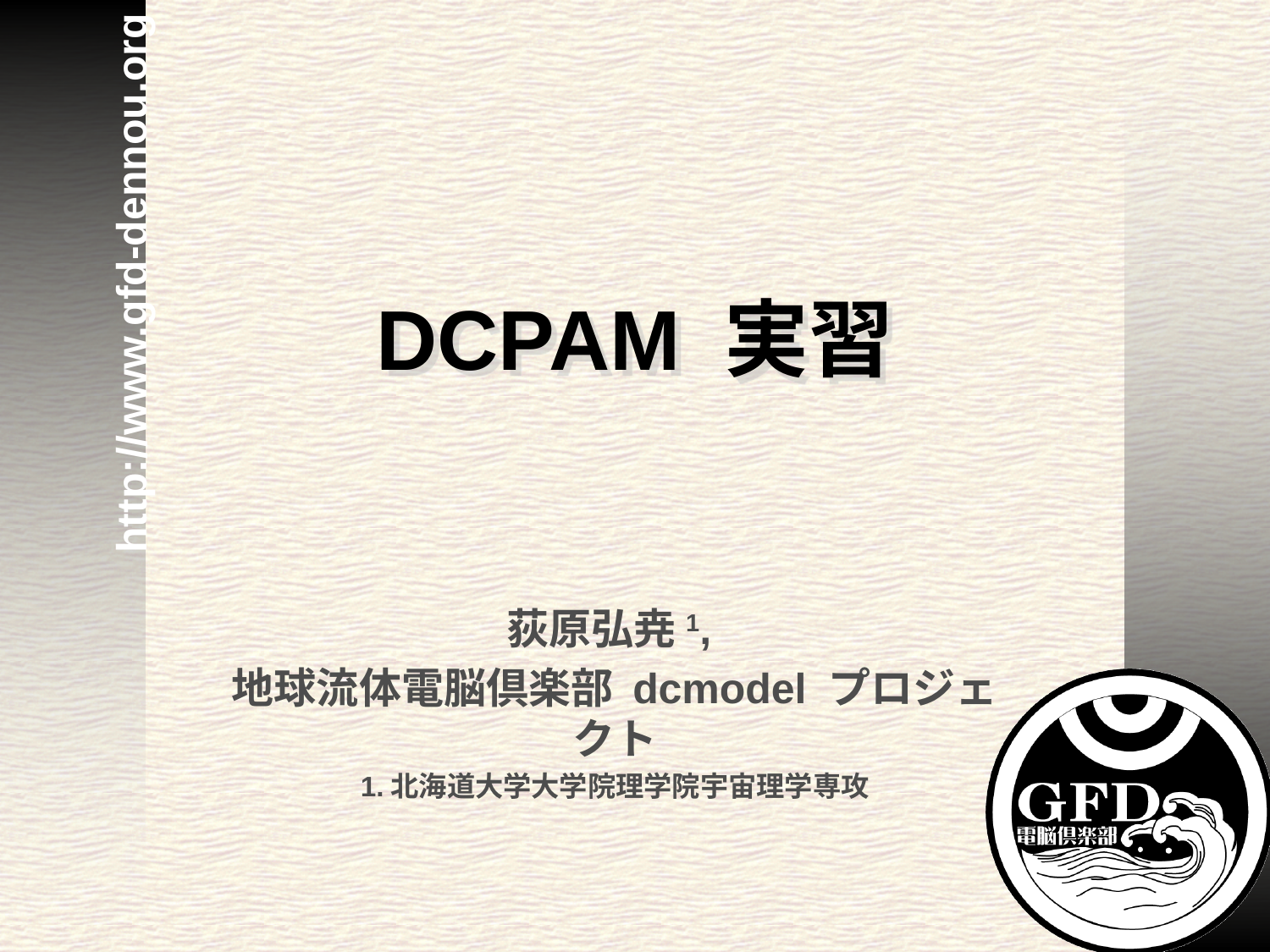

# DCPAM 実習
荻原弘尭1,
地球流体電脳倶楽部 dcmodel プロジェクト
1.北海道大学大学院理学院宇宙理学専攻